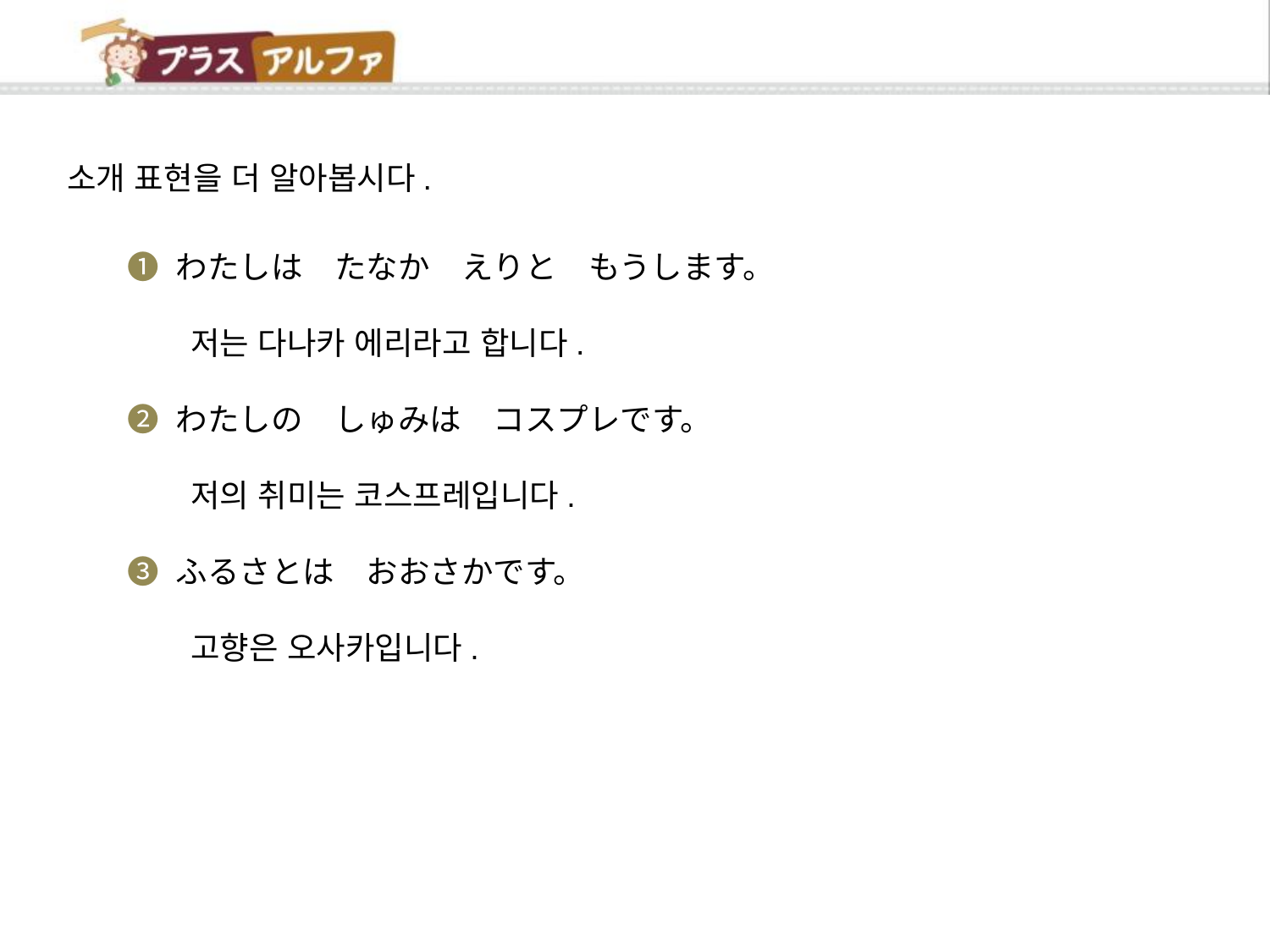

소개 표현을 더 알아봅시다.
➊ わたしは　たなか　えりと　もうします。
　　저는 다나카 에리라고 합니다.
➋ わたしの　しゅみは　コスプレです。
　　저의 취미는 코스프레입니다.
➌ ふるさとは　おおさかです。
　　고향은 오사카입니다.